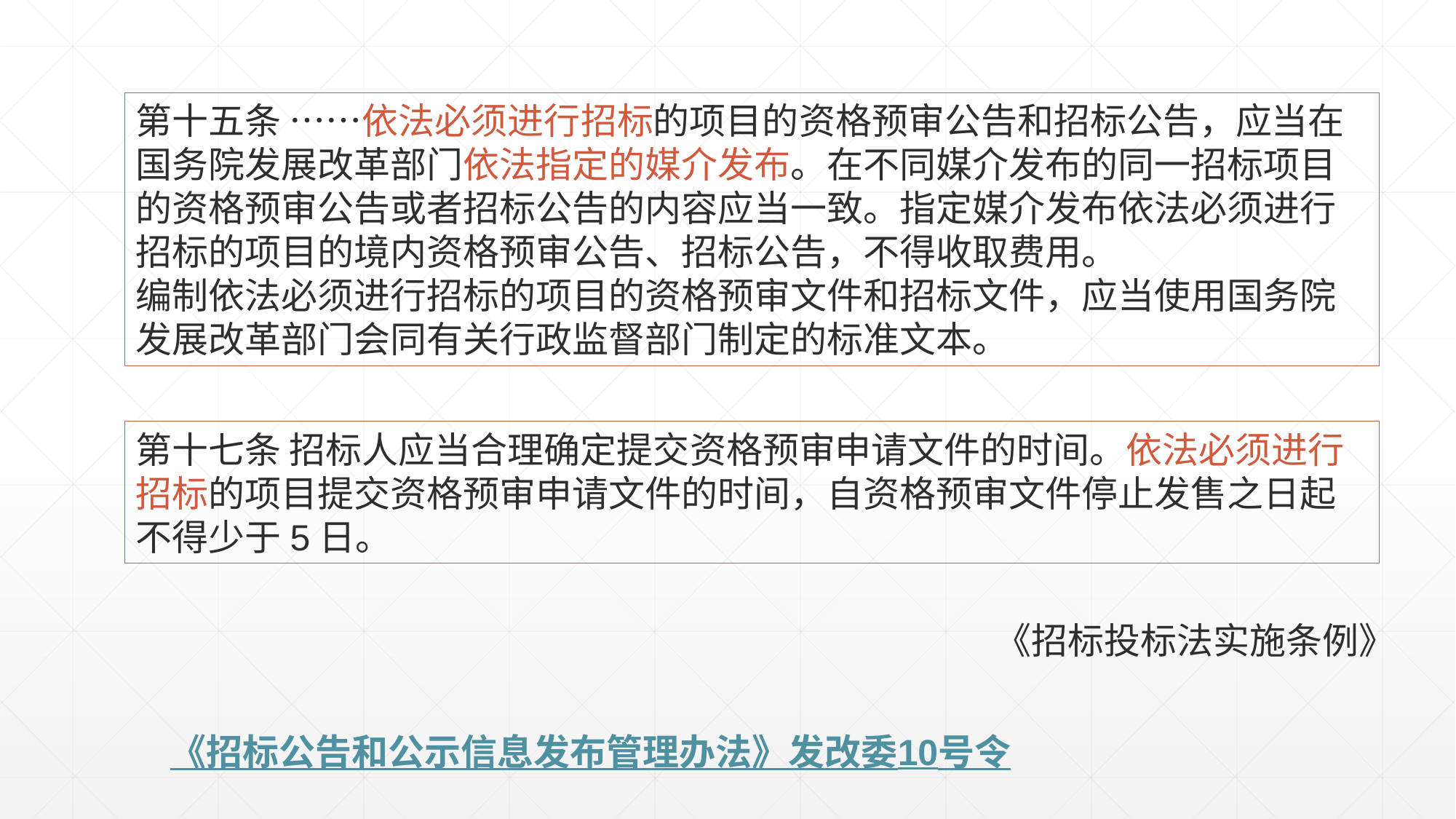

第十五条 ……依法必须进行招标的项目的资格预审公告和招标公告，应当在国务院发展改革部门依法指定的媒介发布。在不同媒介发布的同一招标项目的资格预审公告或者招标公告的内容应当一致。指定媒介发布依法必须进行招标的项目的境内资格预审公告、招标公告，不得收取费用。
编制依法必须进行招标的项目的资格预审文件和招标文件，应当使用国务院发展改革部门会同有关行政监督部门制定的标准文本。
第十七条 招标人应当合理确定提交资格预审申请文件的时间。依法必须进行招标的项目提交资格预审申请文件的时间，自资格预审文件停止发售之日起不得少于5日。
《招标投标法实施条例》
《招标公告和公示信息发布管理办法》发改委10号令